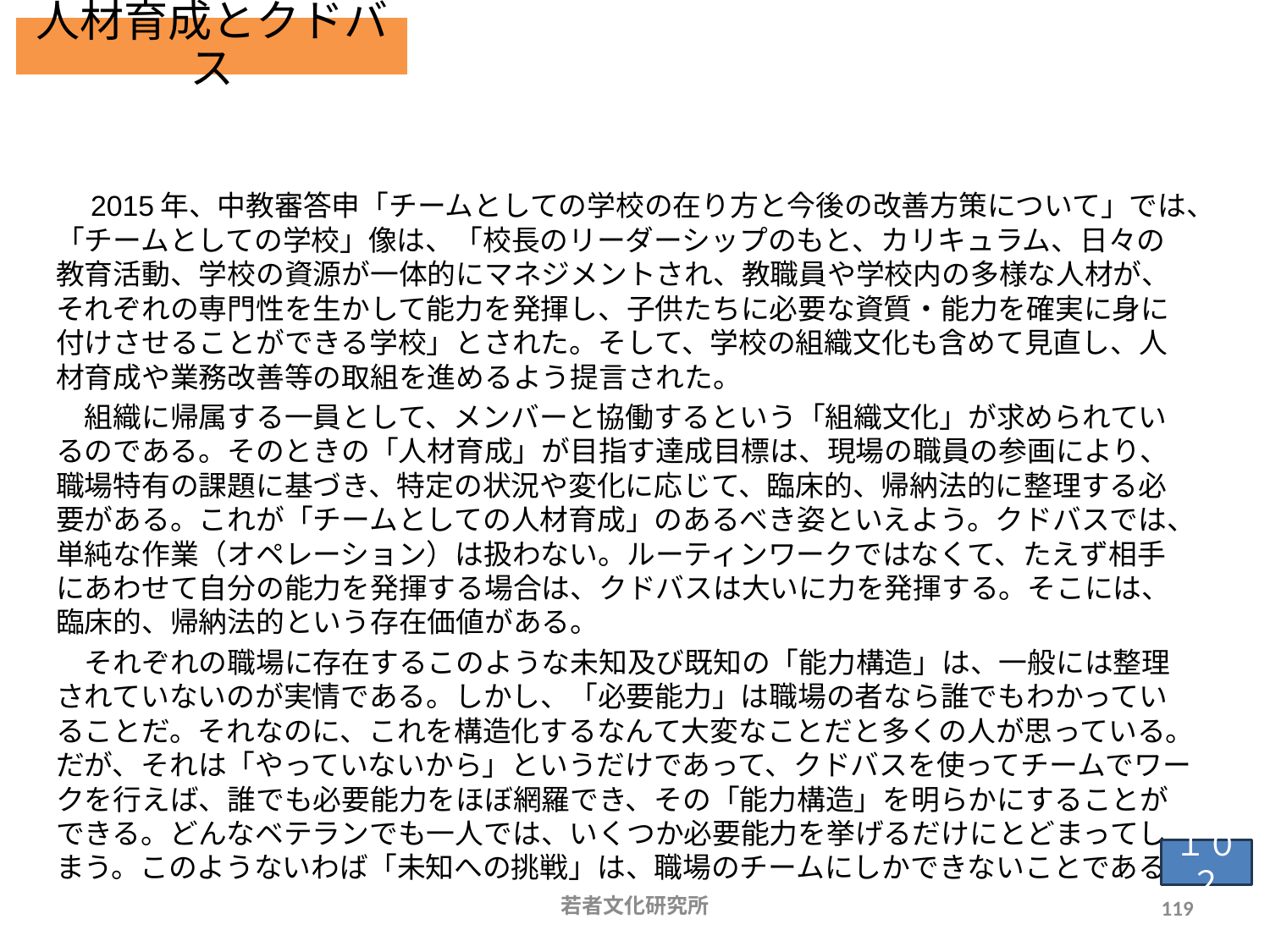

人材育成とクドバス
# 資質・能力の構造化＝カリキュラム作成の技法　２
　2015年、中教審答申「チームとしての学校の在り方と今後の改善方策について」では、「チームとしての学校」像は、「校長のリーダーシップのもと、カリキュラム、日々の教育活動、学校の資源が一体的にマネジメントされ、教職員や学校内の多様な人材が、それぞれの専門性を生かして能力を発揮し、子供たちに必要な資質・能力を確実に身に付けさせることができる学校」とされた。そして、学校の組織文化も含めて見直し、人材育成や業務改善等の取組を進めるよう提言された。
　組織に帰属する一員として、メンバーと協働するという「組織文化」が求められているのである。そのときの「人材育成」が目指す達成目標は、現場の職員の参画により、職場特有の課題に基づき、特定の状況や変化に応じて、臨床的、帰納法的に整理する必要がある。これが「チームとしての人材育成」のあるべき姿といえよう。クドバスでは、単純な作業（オペレーション）は扱わない。ルーティンワークではなくて、たえず相手にあわせて自分の能力を発揮する場合は、クドバスは大いに力を発揮する。そこには、臨床的、帰納法的という存在価値がある。
　それぞれの職場に存在するこのような未知及び既知の「能力構造」は、一般には整理されていないのが実情である。しかし、「必要能力」は職場の者なら誰でもわかっていることだ。それなのに、これを構造化するなんて大変なことだと多くの人が思っている。だが、それは「やっていないから」というだけであって、クドバスを使ってチームでワークを行えば、誰でも必要能力をほぼ網羅でき、その「能力構造」を明らかにすることができる。どんなベテランでも一人では、いくつか必要能力を挙げるだけにとどまってしまう。このようないわば「未知への挑戦」は、職場のチームにしかできないことである。
１０２
若者文化研究所
119